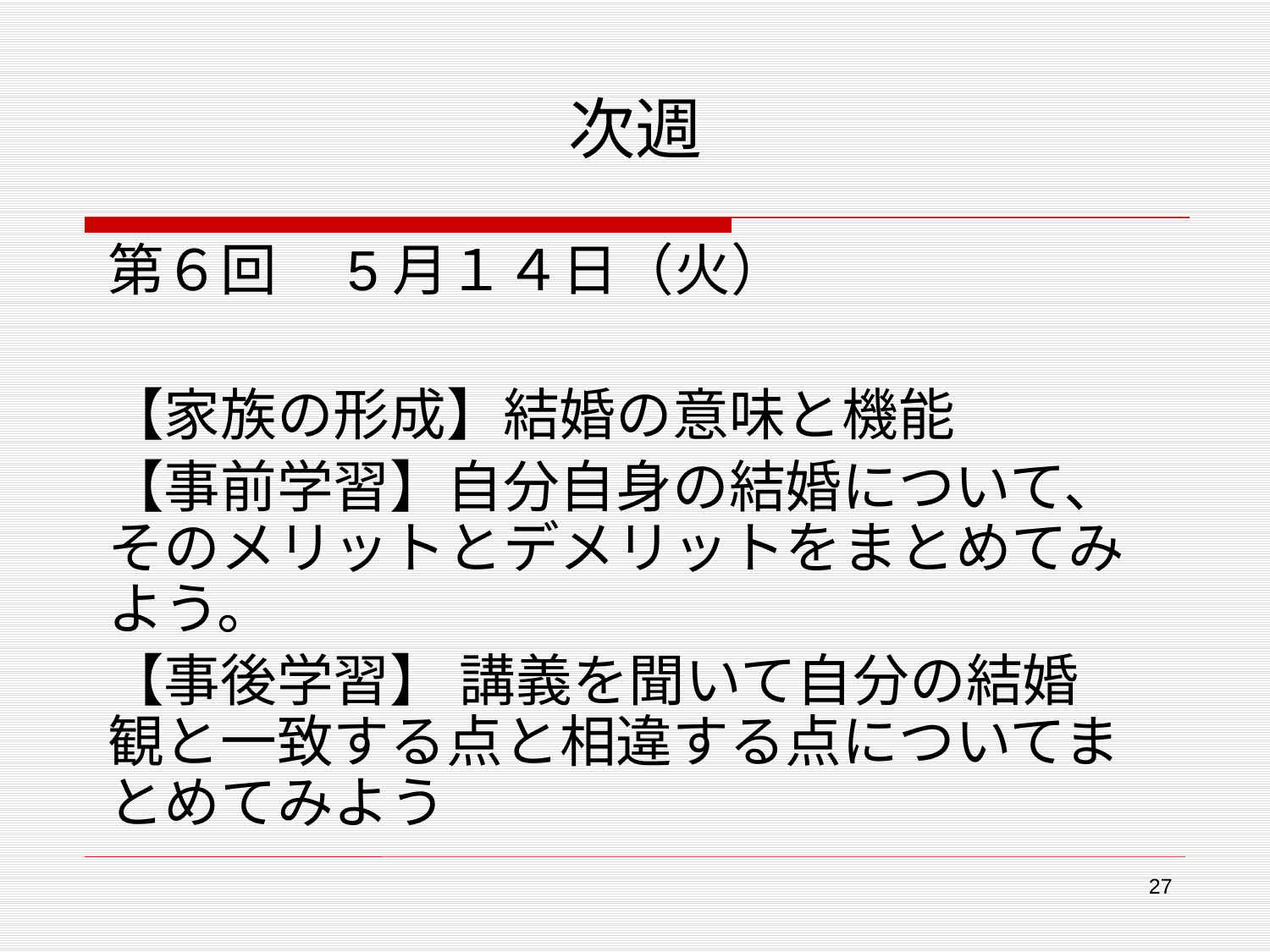

# 次週
第６回　5月１４日（火）

【家族の形成】結婚の意味と機能
【事前学習】自分自身の結婚について、そのメリットとデメリットをまとめてみよう。
【事後学習】 講義を聞いて自分の結婚観と一致する点と相違する点についてまとめてみよう
27